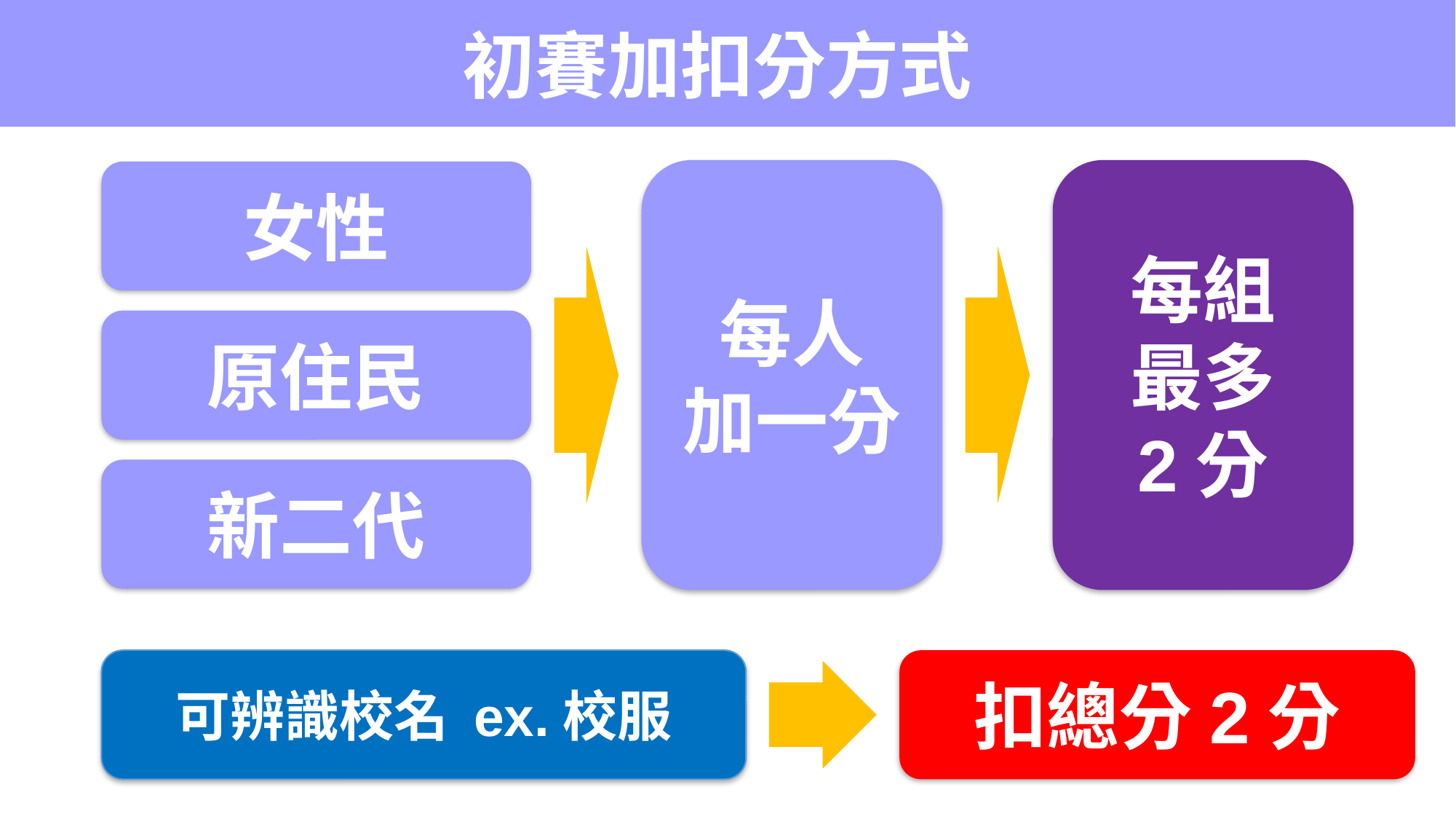

初賽加扣分方式
每人
加一分
每組
最多
2分
女性
原住民
新二代

可辨識校名 ex.校服
扣總分2分